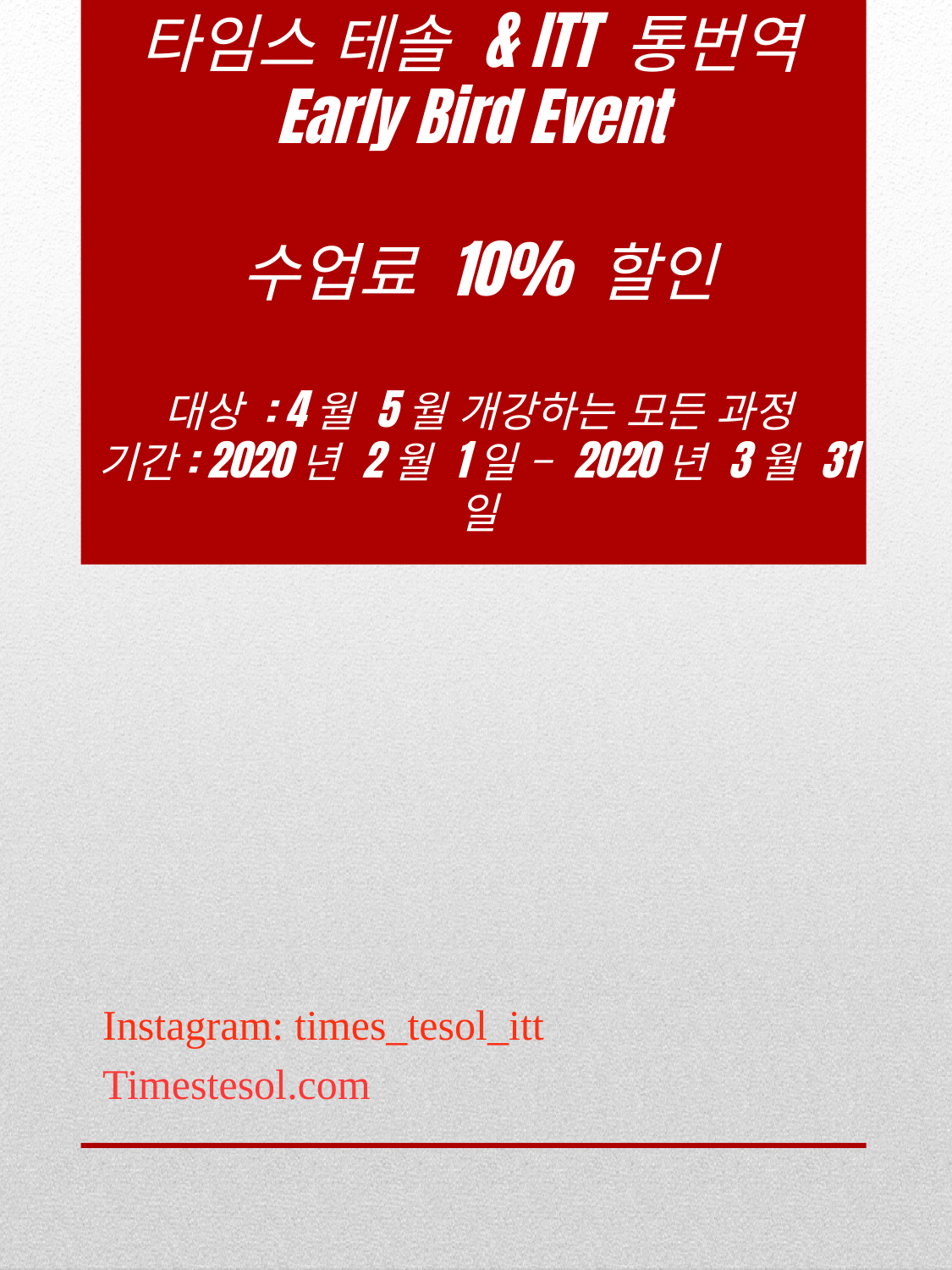

# 타임스 테솔 & ITT 통번역 Early Bird Event 수업료 10% 할인 대상 : 4월 5월 개강하는 모든 과정 기간: 2020년 2월 1일 – 2020년 3월 31일

    Instagram: times_tesol_itt
    Timestesol.com